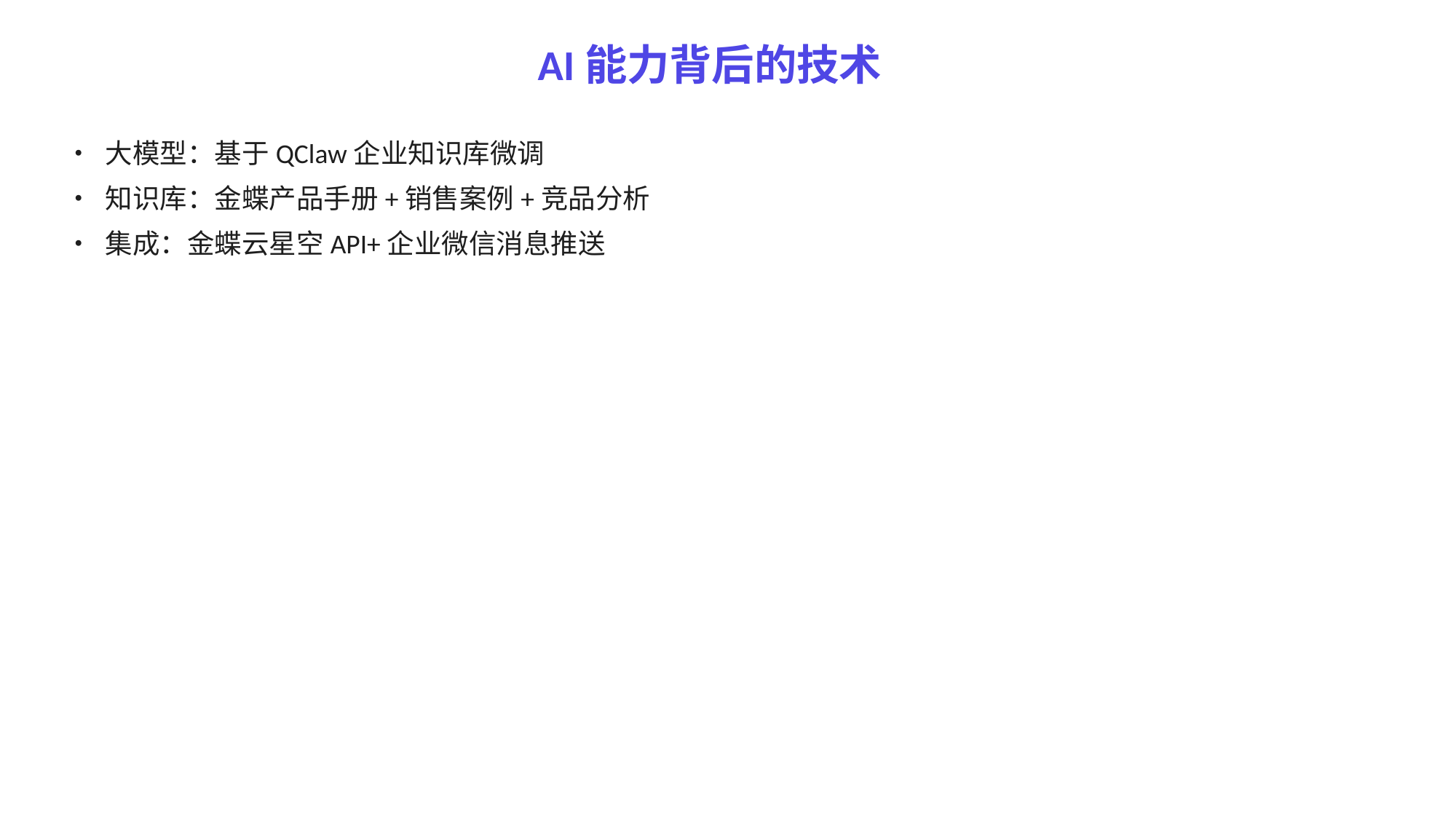

AI能力背后的技术
• 大模型：基于QClaw企业知识库微调
• 知识库：金蝶产品手册+销售案例+竞品分析
• 集成：金蝶云星空API+企业微信消息推送